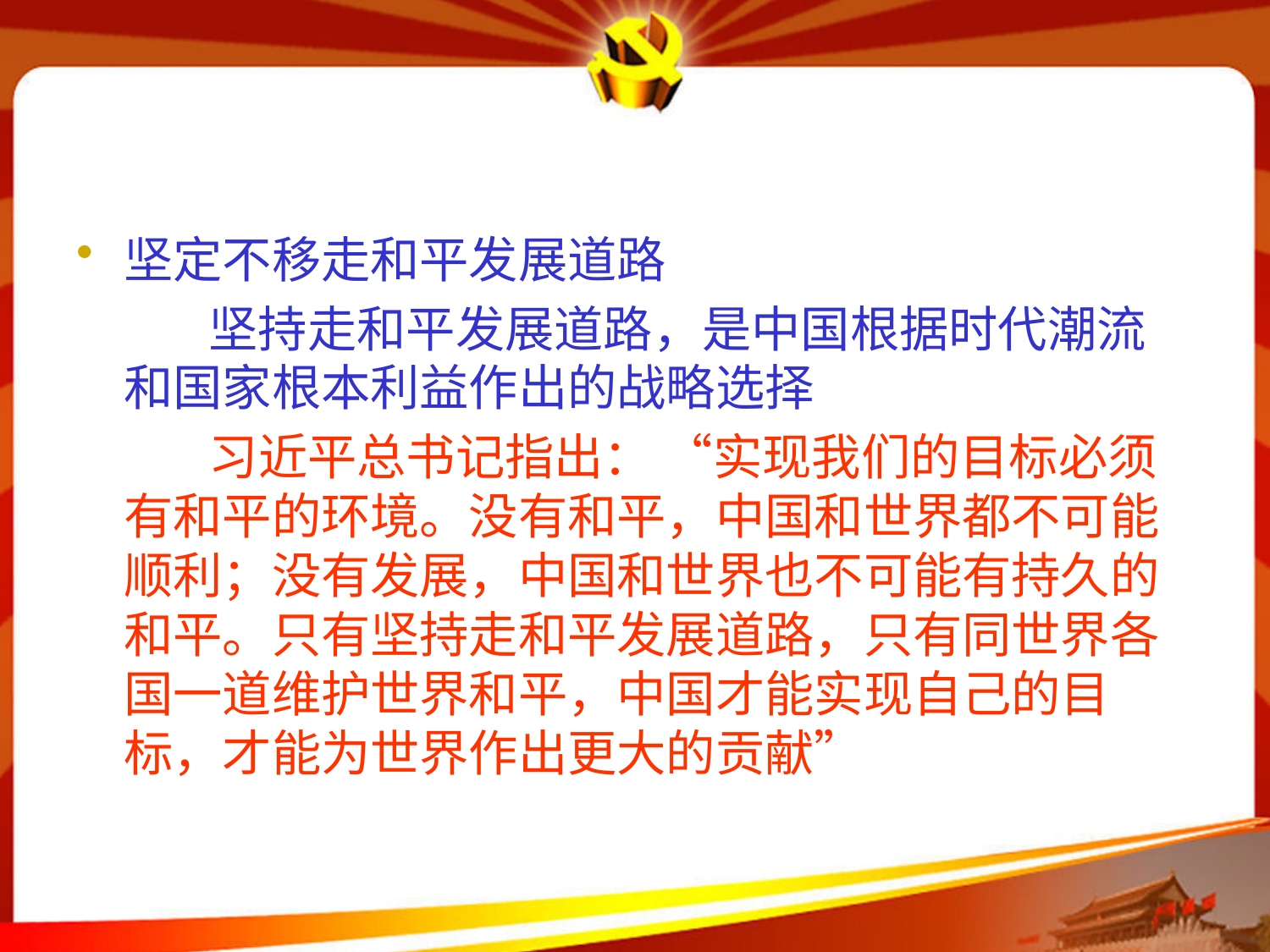

#
坚定不移走和平发展道路
           坚持走和平发展道路，是中国根据时代潮流和国家根本利益作出的战略选择。
           习近平总书记指出： “实现我们的目标必须有和平的环境。没有和平，中国和世界都不可能顺利；没有发展，中国和世界也不可能有持久的和平。只有坚持走和平发展道路，只有同世界各国一道维护世界和平，中国才能实现自己的目标，才能为世界作出更大的贡献”